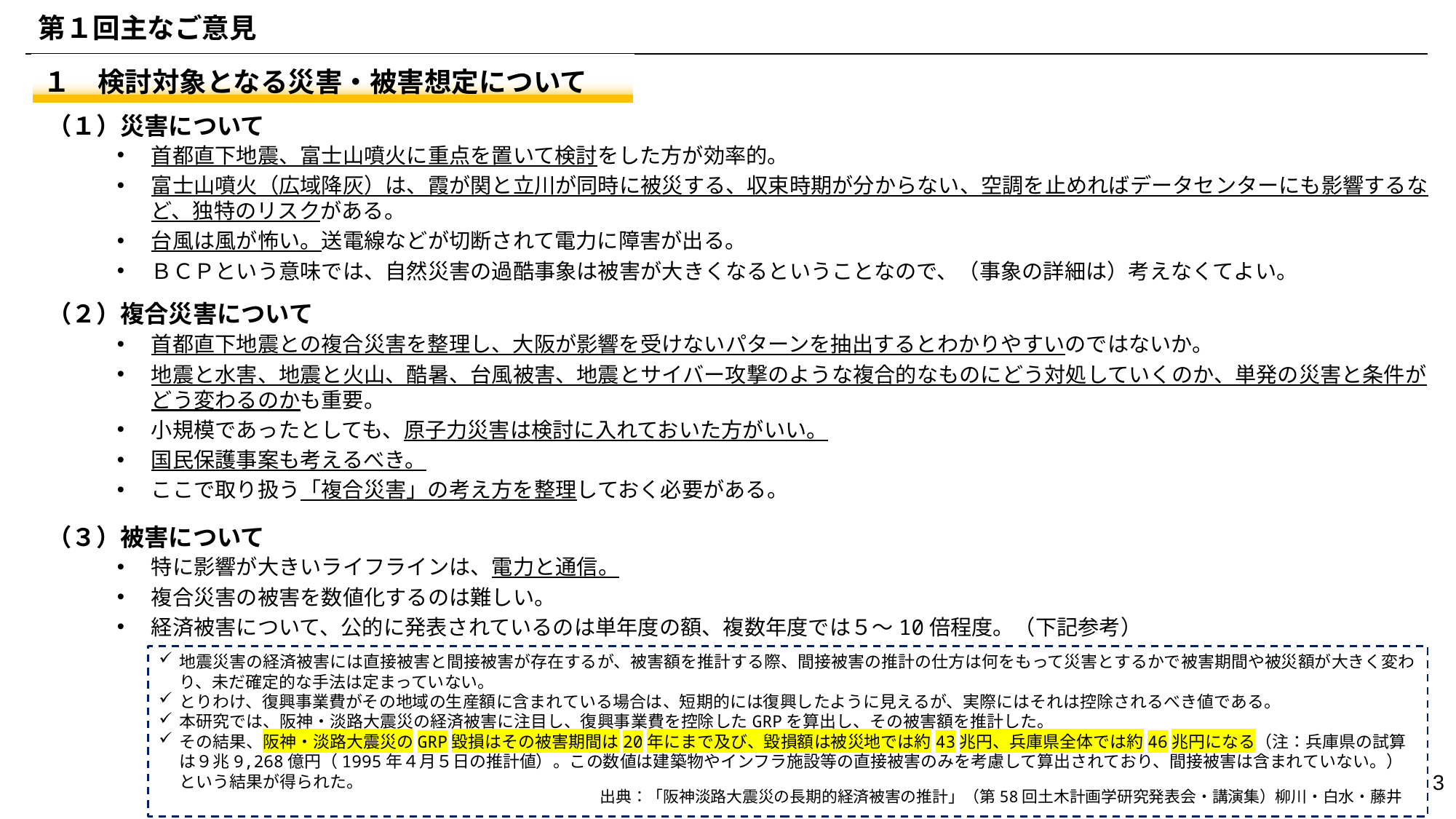

第１回主なご意見
| １　検討対象となる災害・被害想定について |
| --- |
（１）災害について
首都直下地震、富士山噴火に重点を置いて検討をした方が効率的。
富士山噴火（広域降灰）は、霞が関と立川が同時に被災する、収束時期が分からない、空調を止めればデータセンターにも影響するなど、独特のリスクがある。
台風は風が怖い。送電線などが切断されて電力に障害が出る。
ＢＣＰという意味では、自然災害の過酷事象は被害が大きくなるということなので、（事象の詳細は）考えなくてよい。
（２）複合災害について
首都直下地震との複合災害を整理し、大阪が影響を受けないパターンを抽出するとわかりやすいのではないか。
地震と水害、地震と火山、酷暑、台風被害、地震とサイバー攻撃のような複合的なものにどう対処していくのか、単発の災害と条件がどう変わるのかも重要。
小規模であったとしても、原子力災害は検討に入れておいた方がいい。
国民保護事案も考えるべき。
ここで取り扱う「複合災害」の考え方を整理しておく必要がある。
（３）被害について
特に影響が大きいライフラインは、電力と通信。
複合災害の被害を数値化するのは難しい。
経済被害について、公的に発表されているのは単年度の額、複数年度では５～10倍程度。（下記参考）
地震災害の経済被害には直接被害と間接被害が存在するが、被害額を推計する際、間接被害の推計の仕方は何をもって災害とするかで被害期間や被災額が大きく変わり、未だ確定的な手法は定まっていない。
とりわけ、復興事業費がその地域の生産額に含まれている場合は、短期的には復興したように見えるが、実際にはそれは控除されるべき値である。
本研究では、阪神・淡路大震災の経済被害に注目し、復興事業費を控除したGRPを算出し、その被害額を推計した。
その結果、阪神・淡路大震災のGRP毀損はその被害期間は20年にまで及び、毀損額は被災地では約43兆円、兵庫県全体では約46兆円になる（注：兵庫県の試算は９兆9,268億円（1995年４月５日の推計値）。この数値は建築物やインフラ施設等の直接被害のみを考慮して算出されており、間接被害は含まれていない。）という結果が得られた。

3
出典：「阪神淡路大震災の長期的経済被害の推計」（第58回土木計画学研究発表会・講演集）柳川・白水・藤井